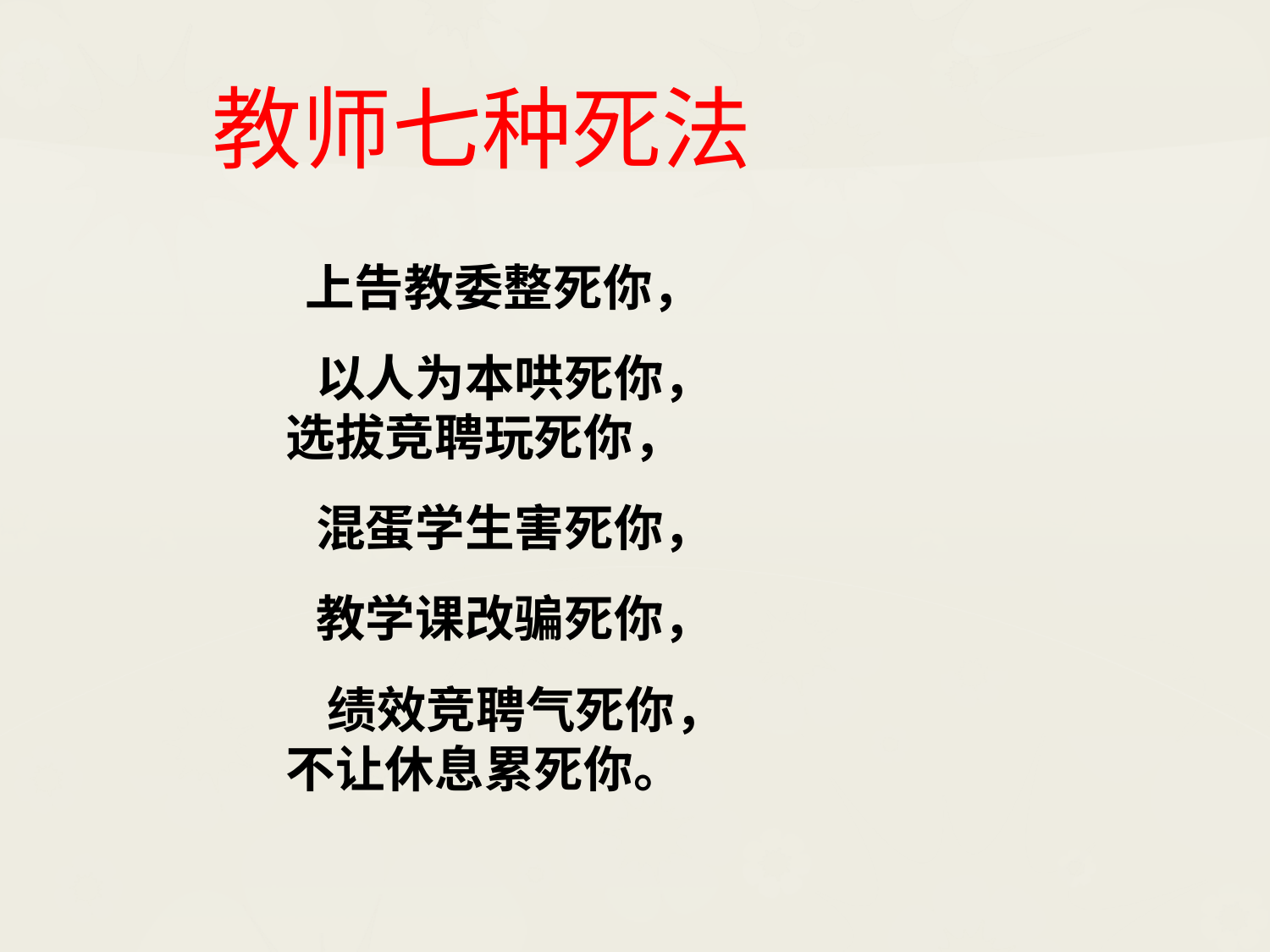

教师七种死法
                      上告教委整死你，
                       以人为本哄死你，
　　       选拔竞聘玩死你，
                       混蛋学生害死你，
                       教学课改骗死你，
                        绩效竞聘气死你，
　　       不让休息累死你。